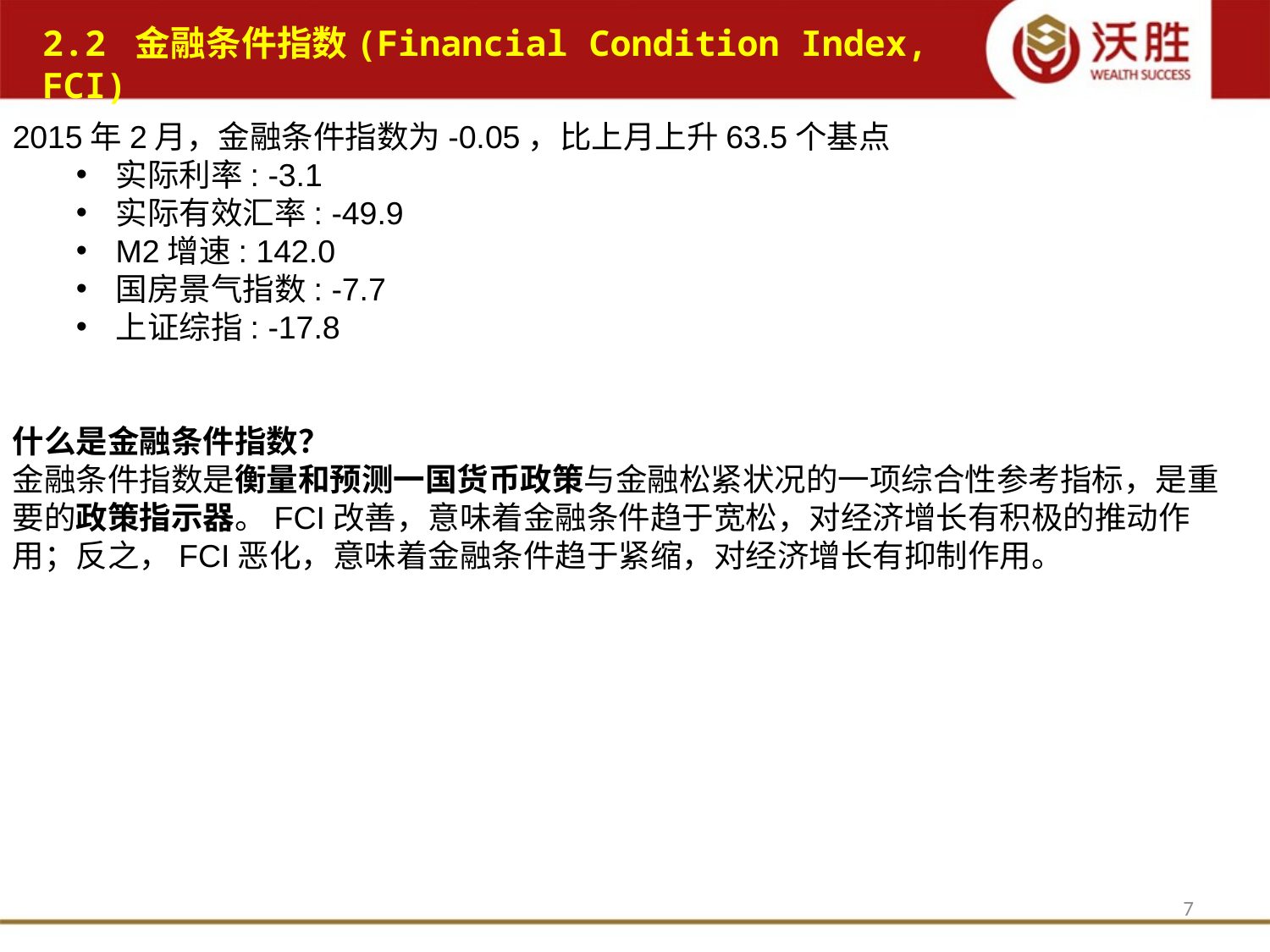

2.2 金融条件指数(Financial Condition Index, FCI)
2015年2月，金融条件指数为-0.05，比上月上升63.5个基点
实际利率: -3.1
实际有效汇率: -49.9
M2增速: 142.0
国房景气指数: -7.7
上证综指: -17.8

什么是金融条件指数？
金融条件指数是衡量和预测一国货币政策与金融松紧状况的一项综合性参考指标，是重要的政策指示器。FCI改善，意味着金融条件趋于宽松，对经济增长有积极的推动作用；反之，FCI恶化，意味着金融条件趋于紧缩，对经济增长有抑制作用。

7